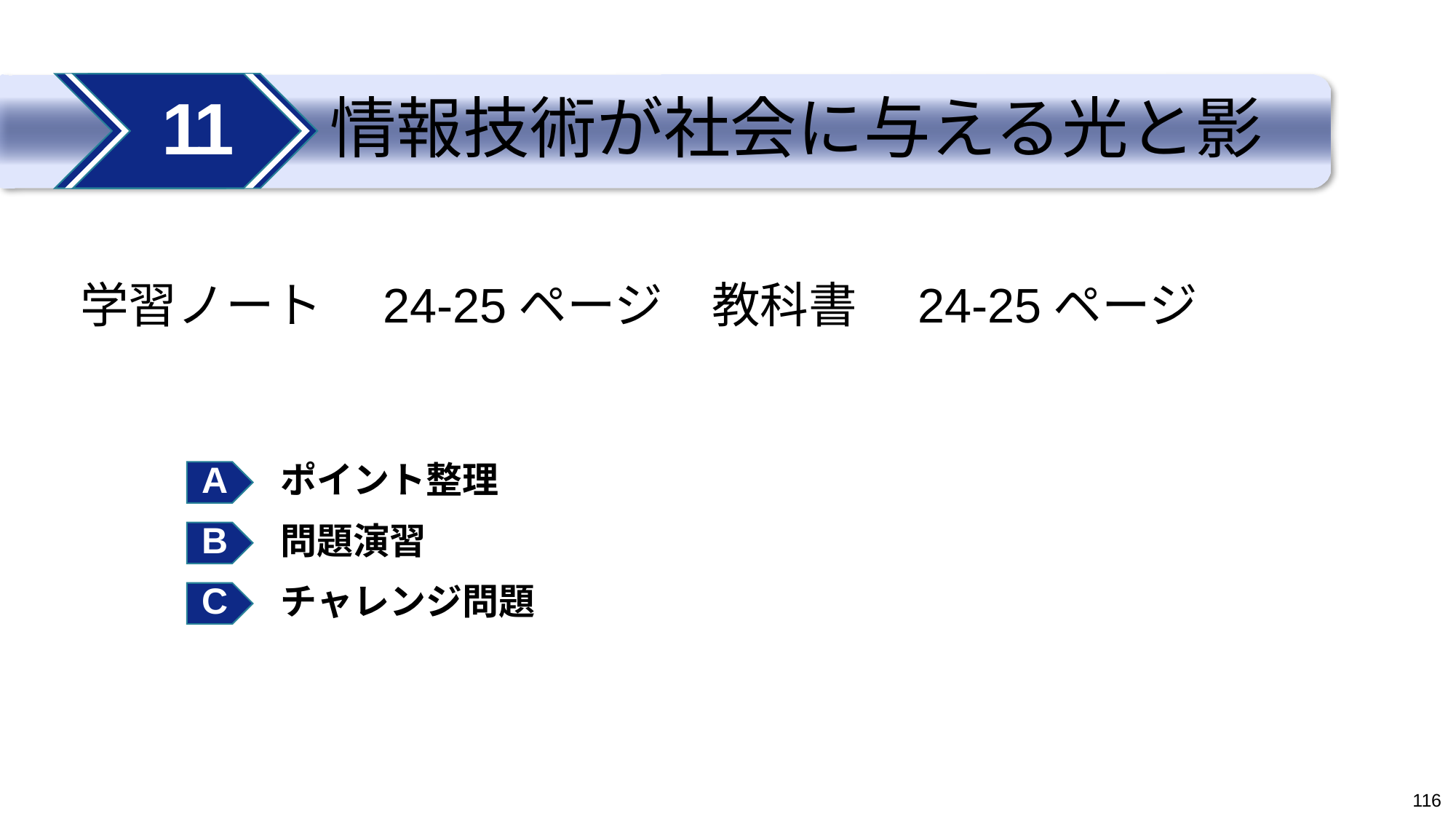

11
# 情報技術が社会に与える光と影
学習ノート　24-25ページ　教科書　24-25ページ
ポイント整理
問題演習
チャレンジ問題
116